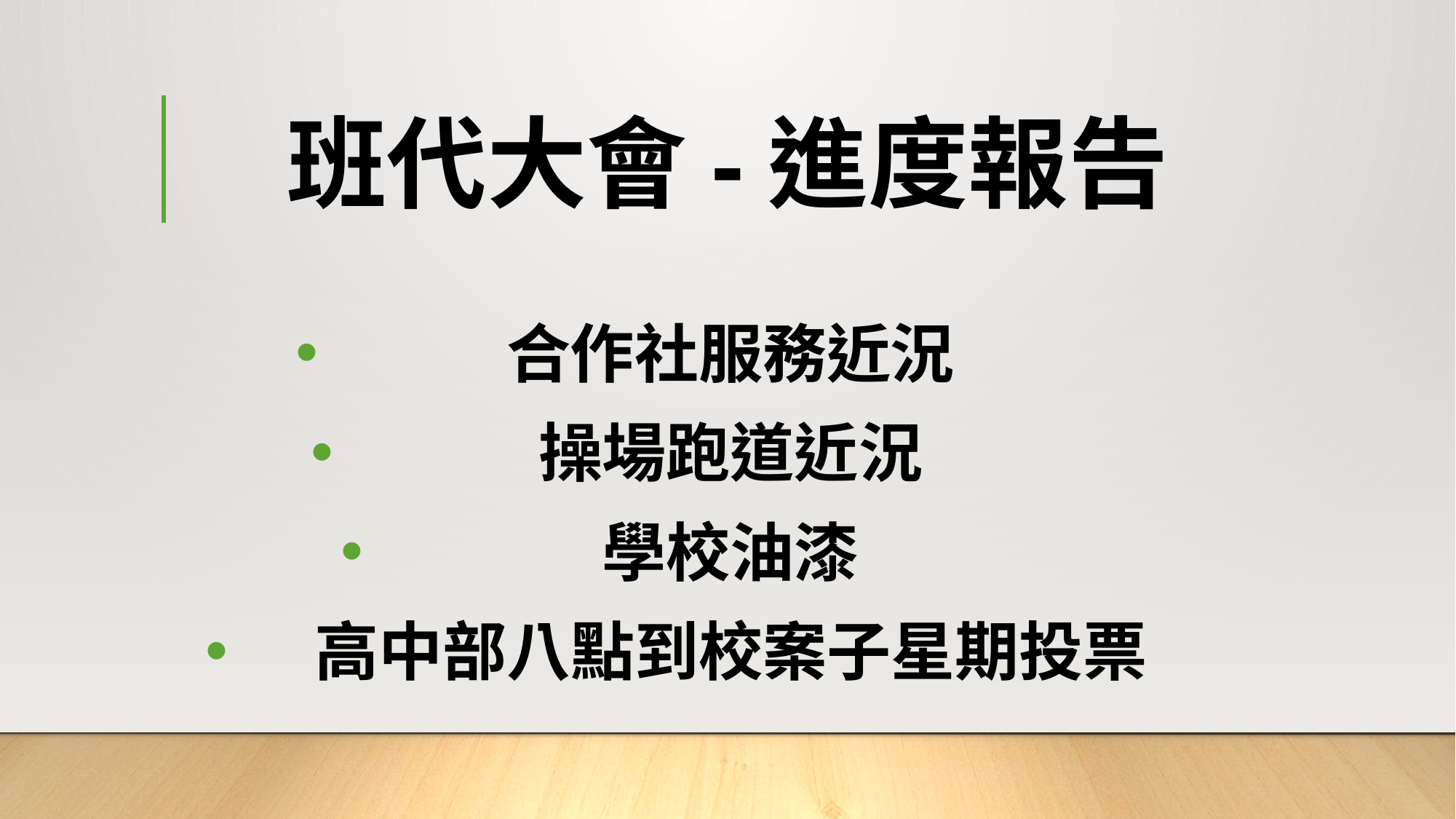

班代大會-進度報告

合作社服務近況
操場跑道近況
學校油漆
高中部八點到校案子星期投票